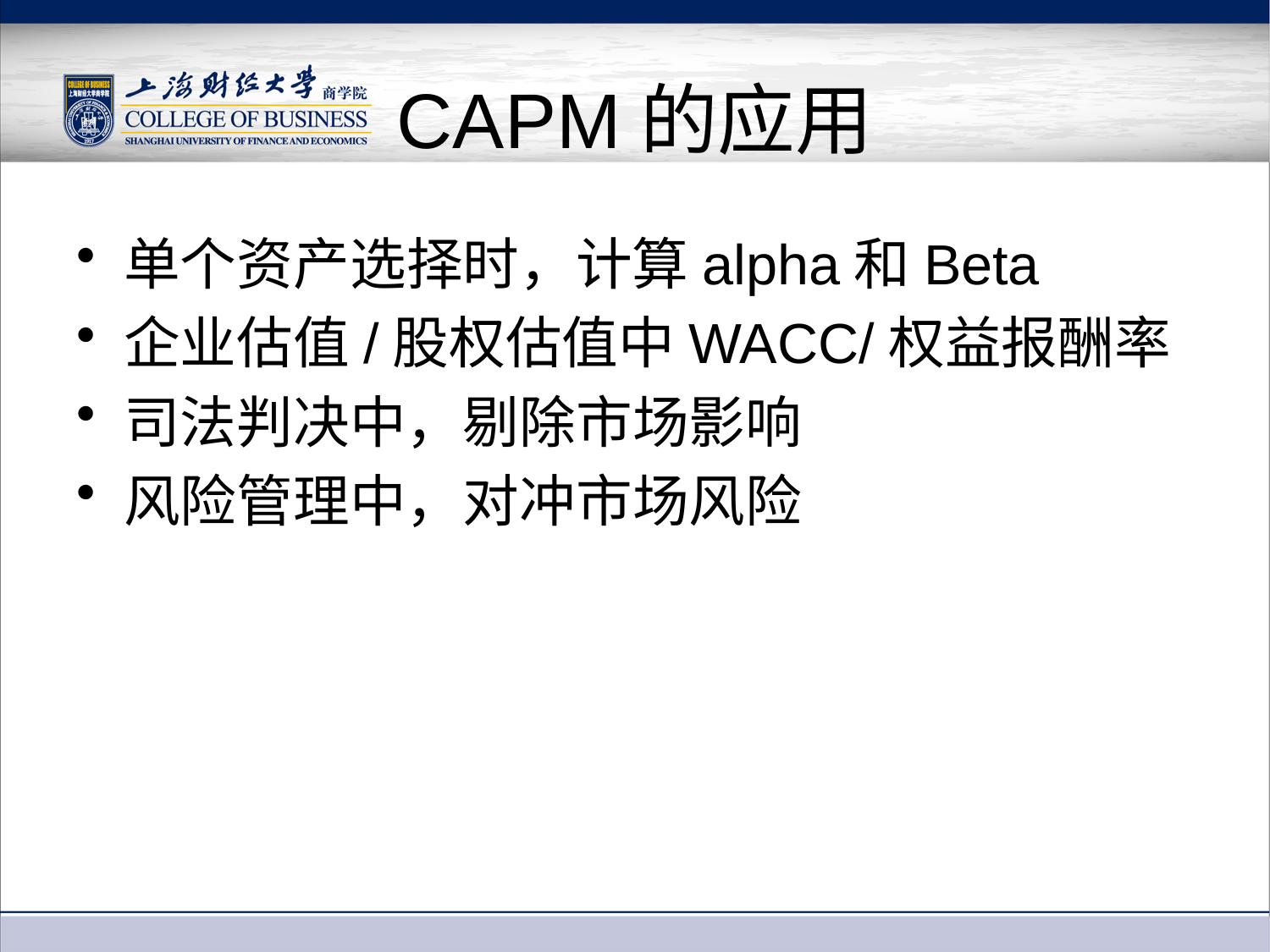

# CAPM的应用
单个资产选择时，计算alpha和Beta
企业估值/股权估值中WACC/权益报酬率
司法判决中，剔除市场影响
风险管理中，对冲市场风险